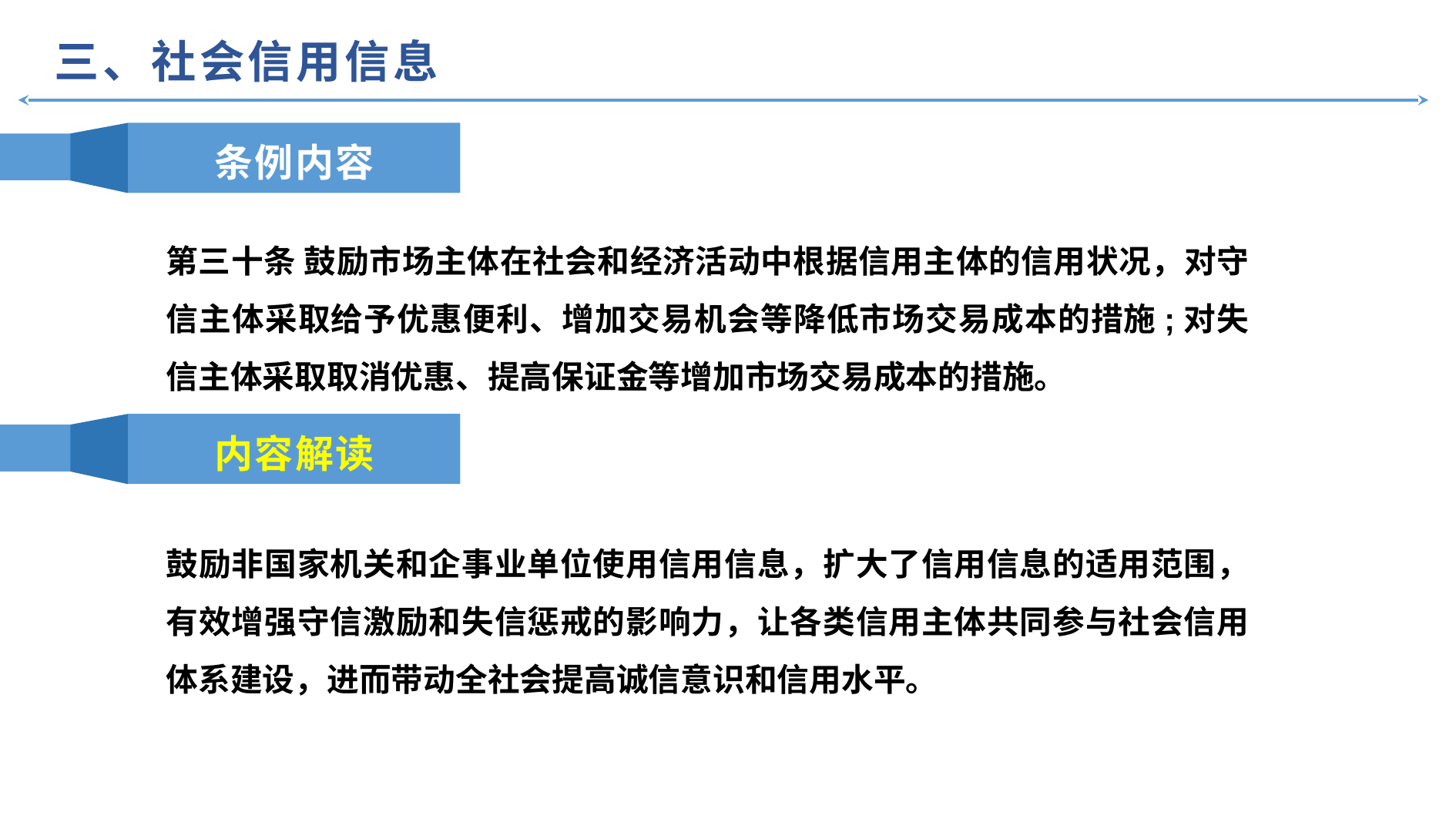

三、社会信用信息
条例内容

第三十条 鼓励市场主体在社会和经济活动中根据信用主体的信用状况，对守信主体采取给予优惠便利、增加交易机会等降低市场交易成本的措施;对失信主体采取取消优惠、提高保证金等增加市场交易成本的措施。
内容解读

鼓励非国家机关和企事业单位使用信用信息，扩大了信用信息的适用范围，有效增强守信激励和失信惩戒的影响力，让各类信用主体共同参与社会信用体系建设，进而带动全社会提高诚信意识和信用水平。